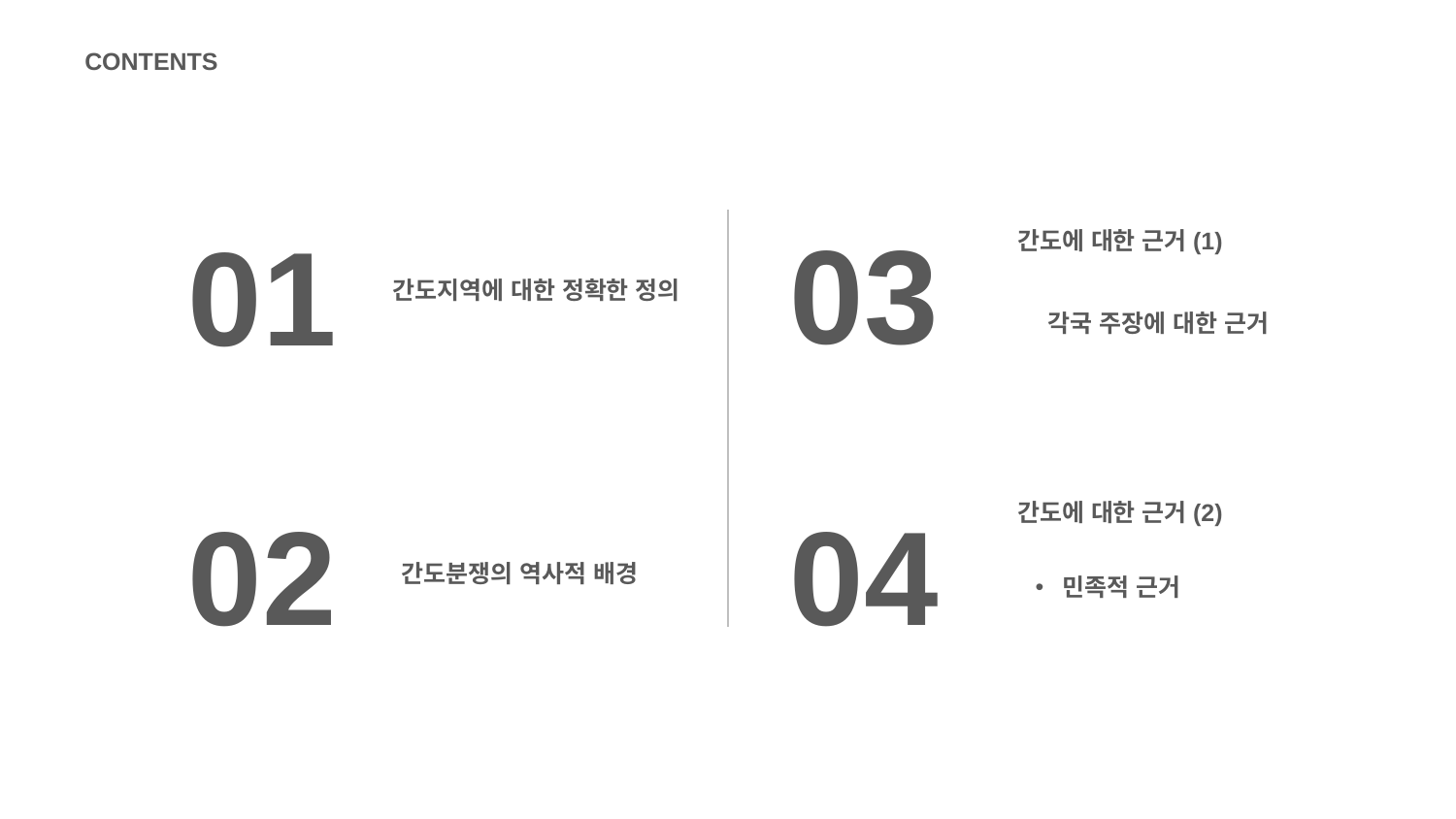

CONTENTS
03
01
간도에 대한 근거(1)
간도지역에 대한 정확한 정의
각국 주장에 대한 근거
04
02
간도에 대한 근거(2)
민족적 근거
간도분쟁의 역사적 배경